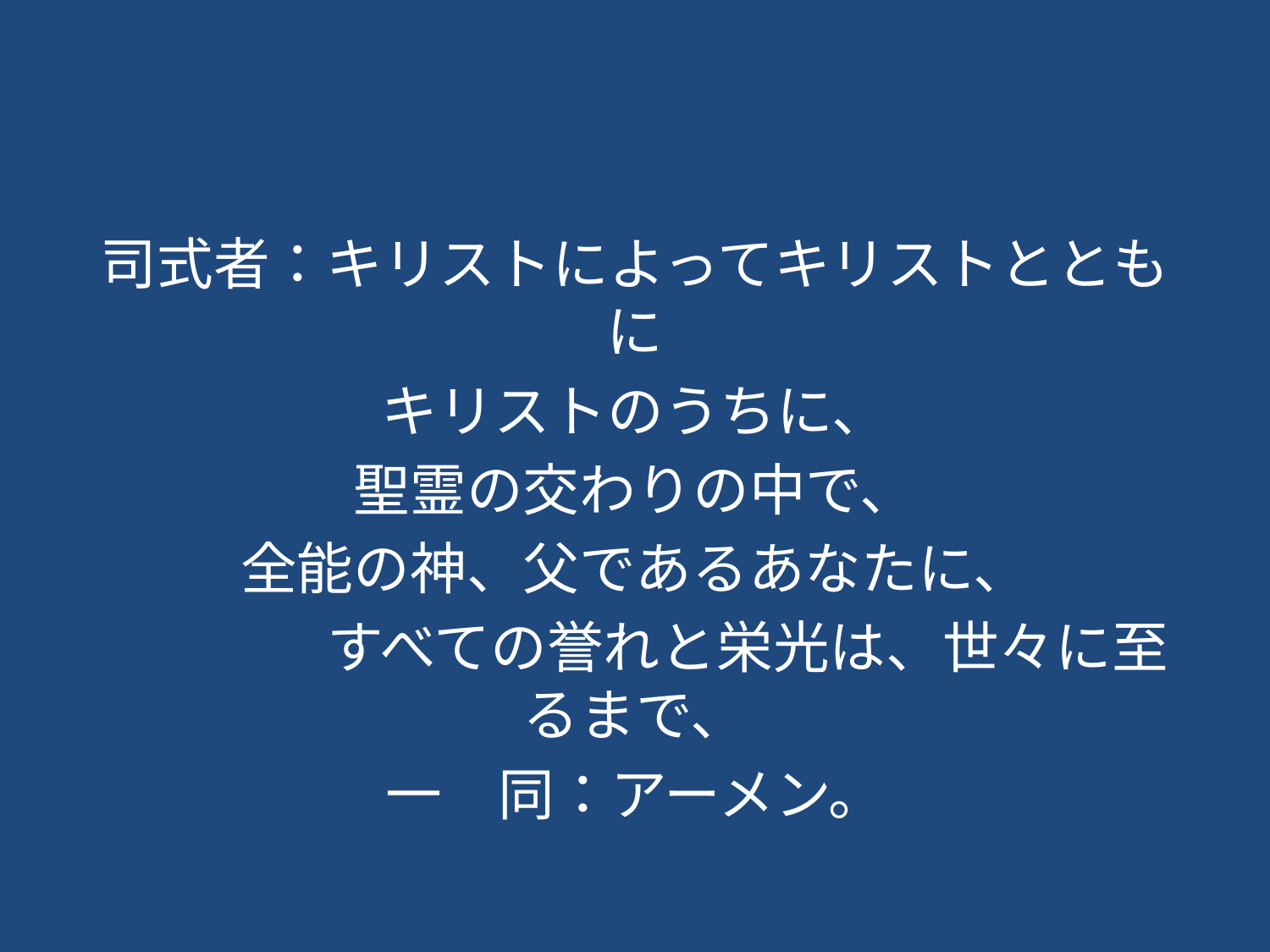

#
司式者：キリストによってキリストとともに
キリストのうちに、
聖霊の交わりの中で、
全能の神、父であるあなたに、
　　　　すべての誉れと栄光は、世々に至るまで、
一　同：アーメン。